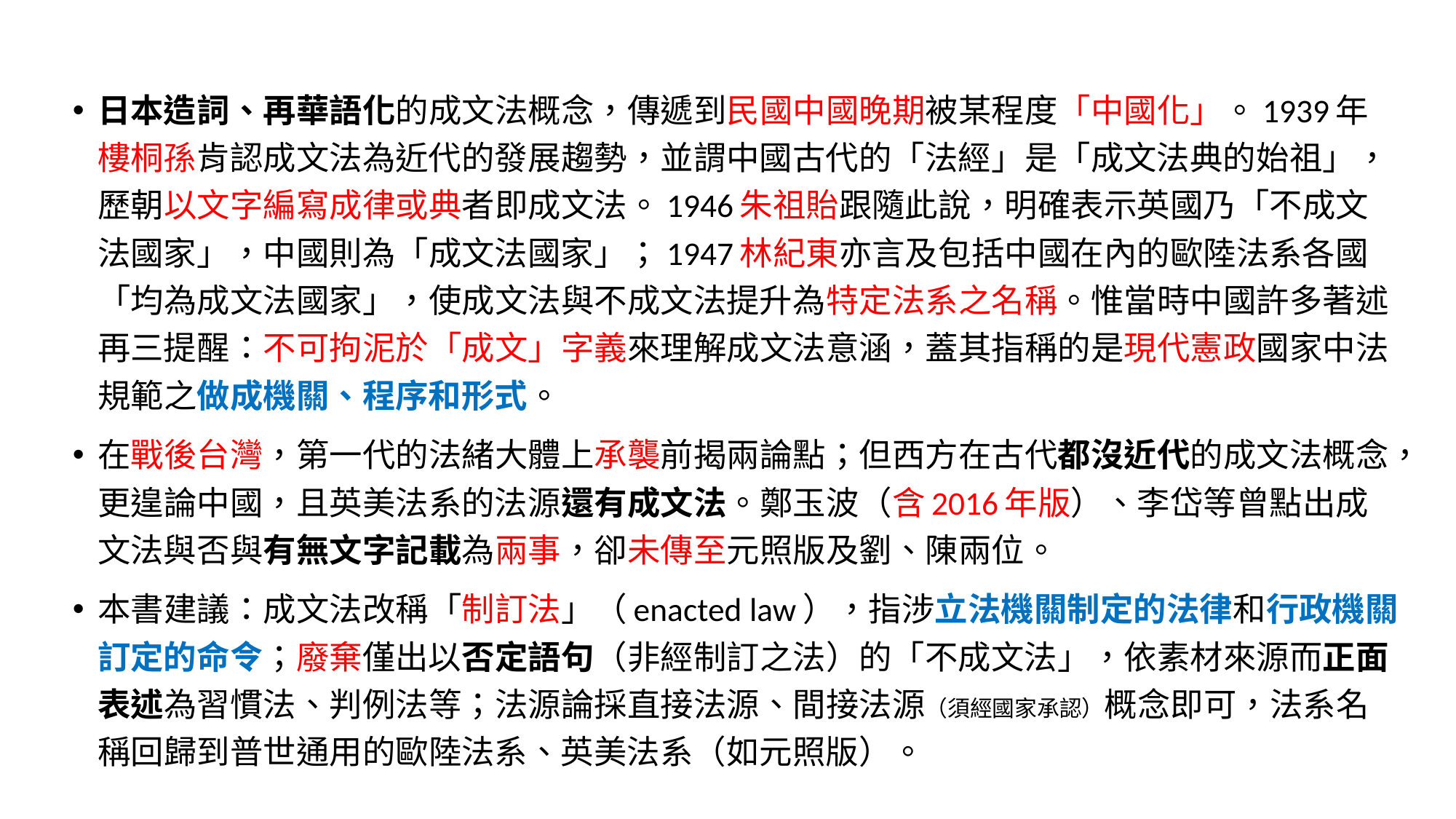

#
日本造詞、再華語化的成文法概念，傳遞到民國中國晚期被某程度「中國化」。1939年樓桐孫肯認成文法為近代的發展趨勢，並謂中國古代的「法經」是「成文法典的始祖」，歷朝以文字編寫成律或典者即成文法。1946朱祖貽跟隨此說，明確表示英國乃「不成文法國家」，中國則為「成文法國家」；1947林紀東亦言及包括中國在內的歐陸法系各國「均為成文法國家」，使成文法與不成文法提升為特定法系之名稱。惟當時中國許多著述再三提醒：不可拘泥於「成文」字義來理解成文法意涵，蓋其指稱的是現代憲政國家中法規範之做成機關、程序和形式。
在戰後台灣，第一代的法緒大體上承襲前揭兩論點；但西方在古代都沒近代的成文法概念，更遑論中國，且英美法系的法源還有成文法。鄭玉波（含2016年版）、李岱等曾點出成文法與否與有無文字記載為兩事，卻未傳至元照版及劉、陳兩位。
本書建議：成文法改稱「制訂法」（enacted law），指涉立法機關制定的法律和行政機關訂定的命令；廢棄僅出以否定語句（非經制訂之法）的「不成文法」，依素材來源而正面表述為習慣法、判例法等；法源論採直接法源、間接法源（須經國家承認）概念即可，法系名稱回歸到普世通用的歐陸法系、英美法系（如元照版）。